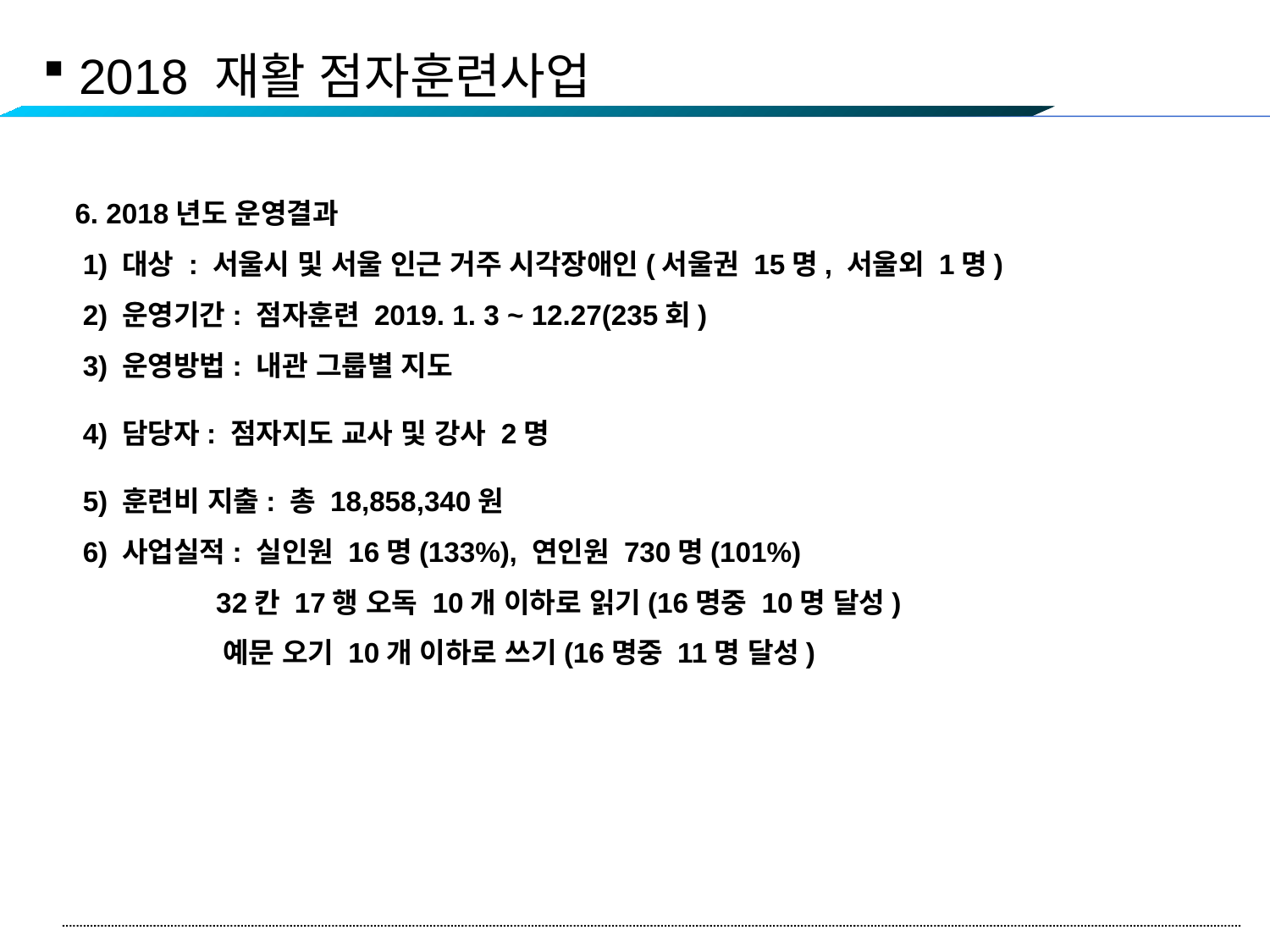

2018 재활 점자훈련사업

6. 2018년도 운영결과
 1) 대상 : 서울시 및 서울 인근 거주 시각장애인(서울권 15명, 서울외 1명)
 2) 운영기간: 점자훈련 2019. 1. 3 ~ 12.27(235회)
 3) 운영방법: 내관 그룹별 지도
 4) 담당자: 점자지도 교사 및 강사 2명
 5) 훈련비 지출: 총 18,858,340원
 6) 사업실적: 실인원 16명(133%), 연인원 730명(101%)
                  32칸 17행 오독 10개 이하로 읽기(16명중 10명 달성)
                  예문 오기 10개 이하로 쓰기(16명중 11명 달성)